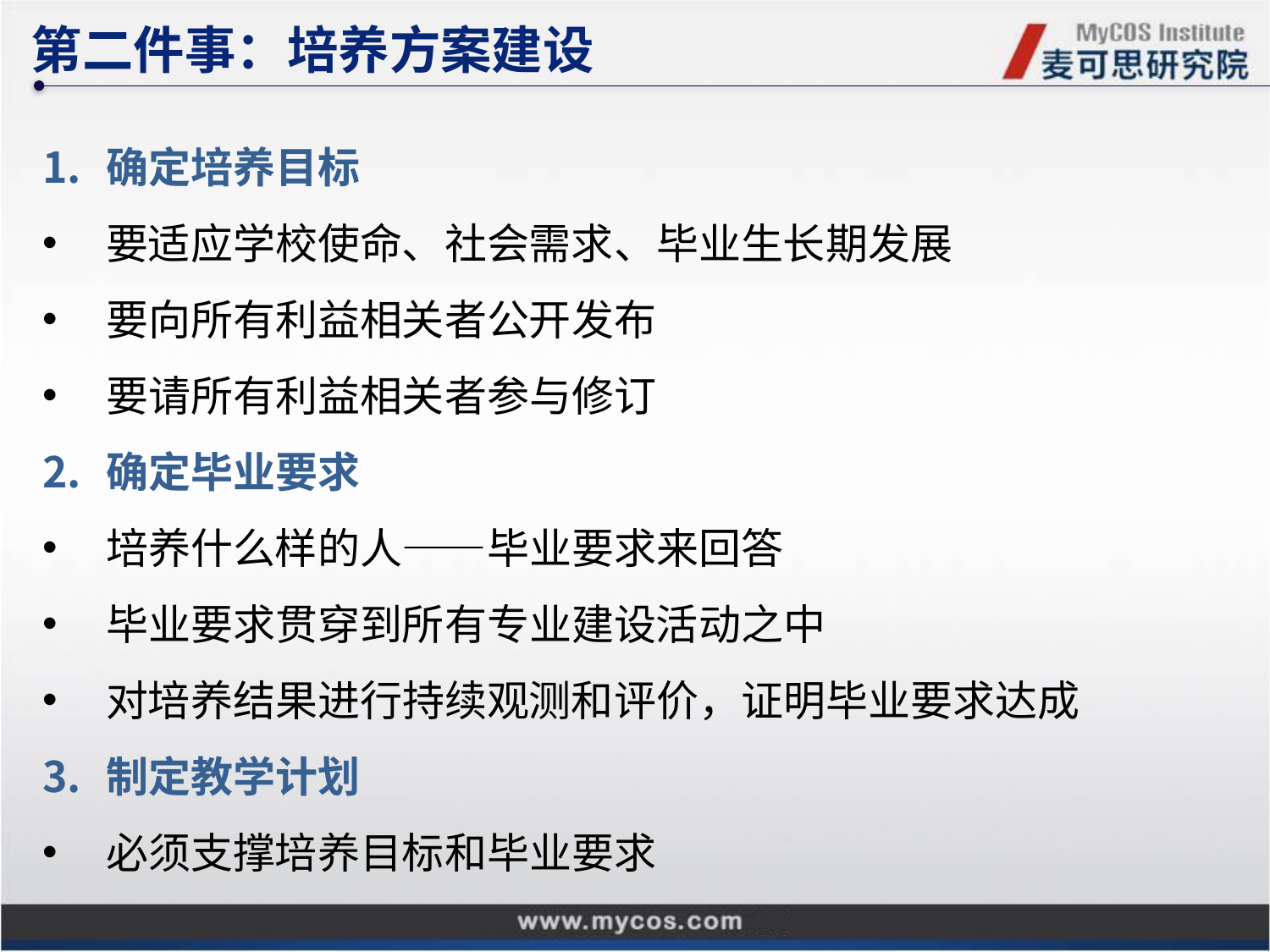

第二件事：培养方案建设
确定培养目标
要适应学校使命、社会需求、毕业生长期发展
要向所有利益相关者公开发布
要请所有利益相关者参与修订
确定毕业要求
培养什么样的人——毕业要求来回答
毕业要求贯穿到所有专业建设活动之中
对培养结果进行持续观测和评价，证明毕业要求达成
制定教学计划
必须支撑培养目标和毕业要求